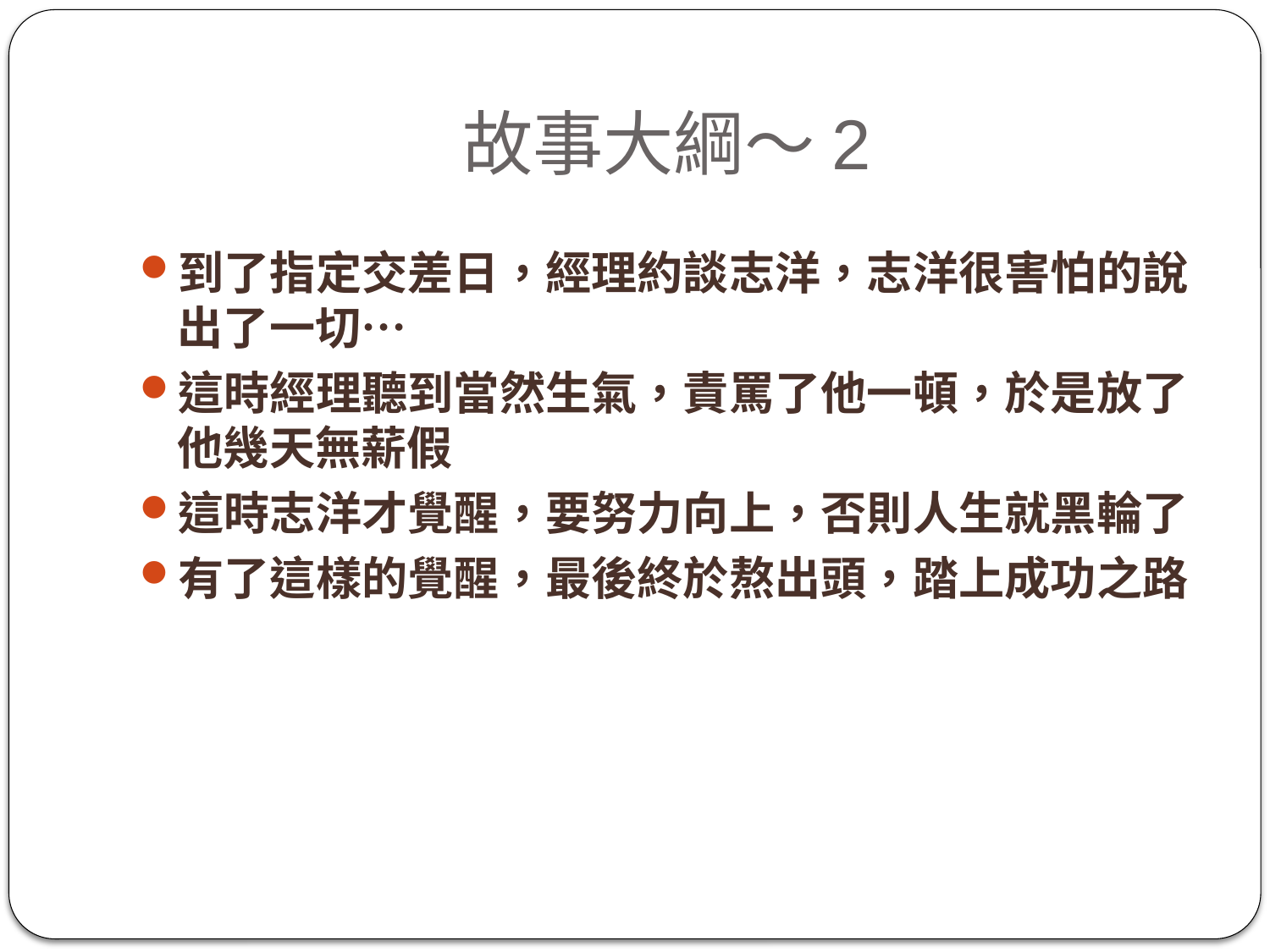

# 故事大綱～2
到了指定交差日，經理約談志洋，志洋很害怕的說出了一切…
這時經理聽到當然生氣，責罵了他一頓，於是放了他幾天無薪假
這時志洋才覺醒，要努力向上，否則人生就黑輪了
有了這樣的覺醒，最後終於熬出頭，踏上成功之路